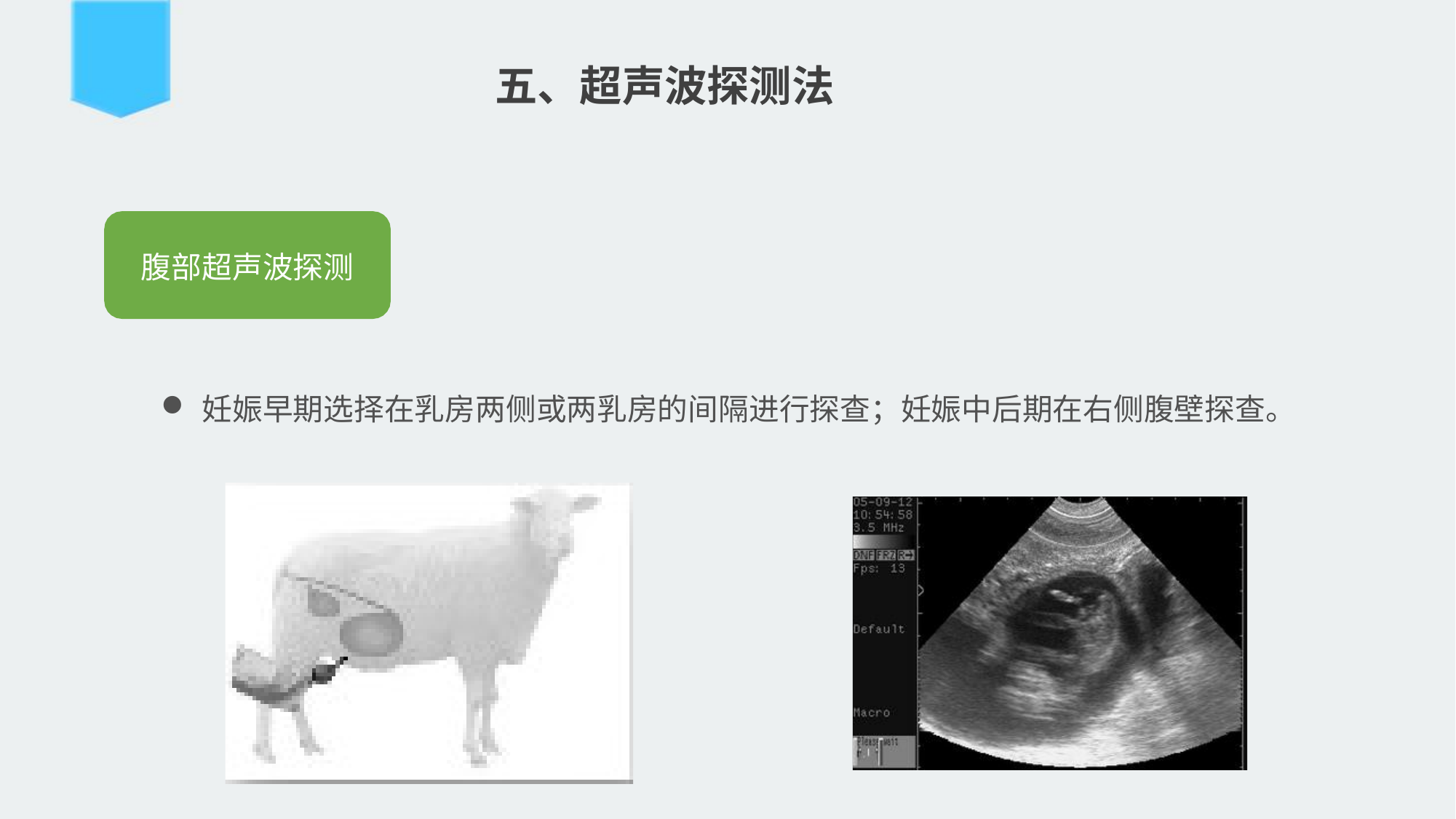

五、超声波探测法

腹部超声波探测
妊娠早期选择在乳房两侧或两乳房的间隔进行探查；妊娠中后期在右侧腹壁探查。